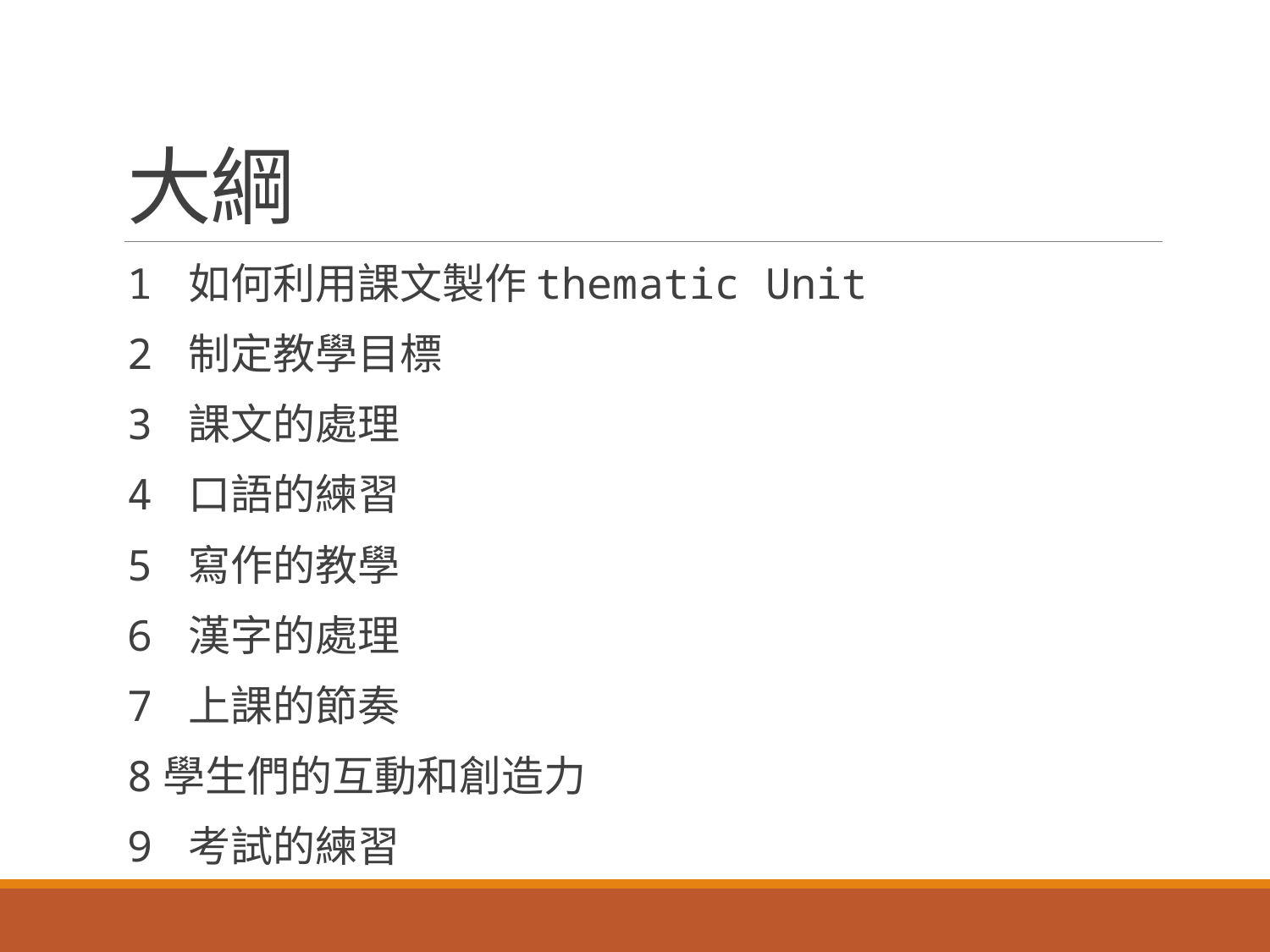

# 大綱
1 如何利用課文製作thematic Unit
2 制定教學目標
3 課文的處理
4 口語的練習
5 寫作的教學
6 漢字的處理
7 上課的節奏
8學生們的互動和創造力
9 考試的練習